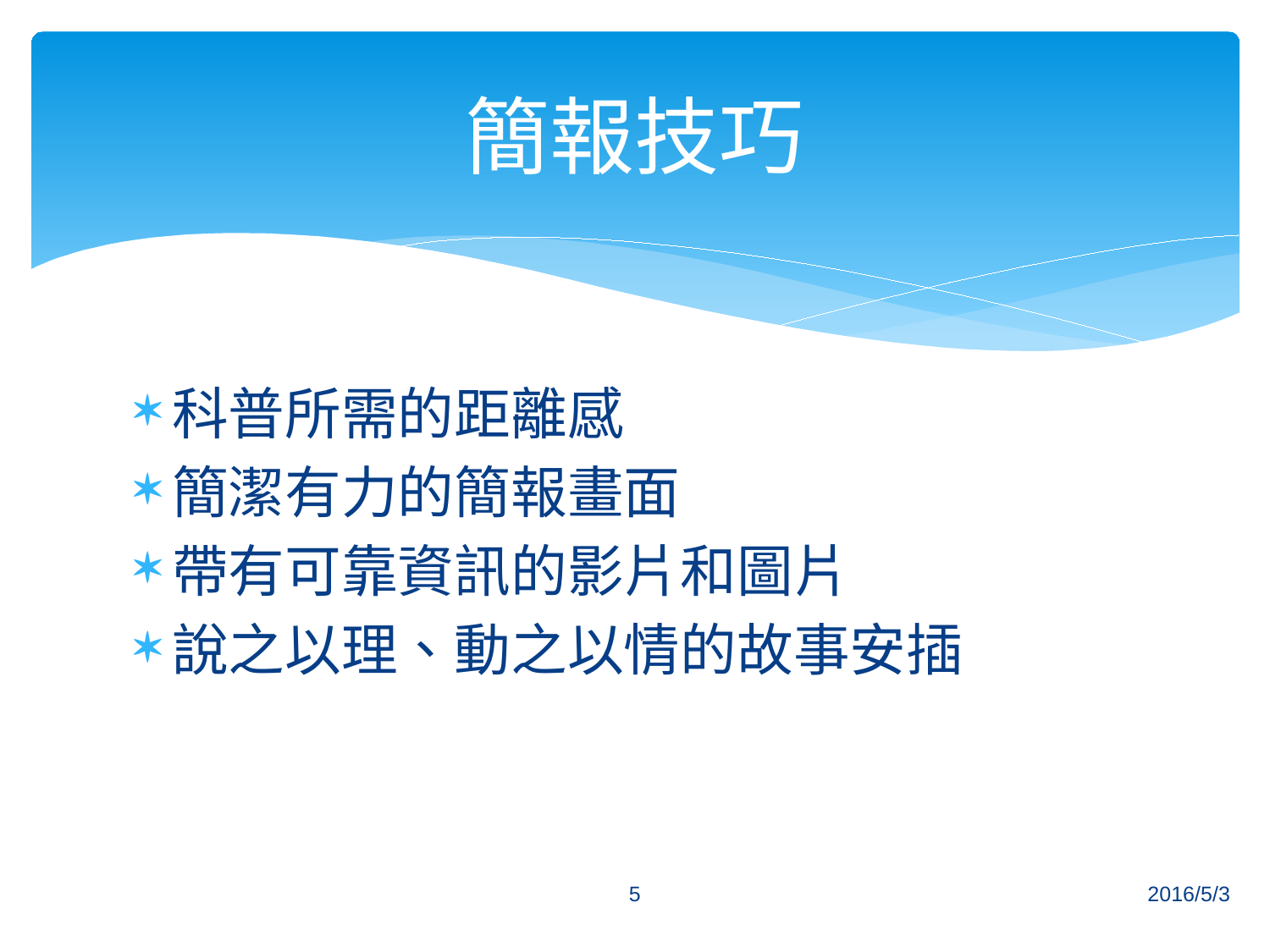

# 簡報技巧
科普所需的距離感
簡潔有力的簡報畫面
帶有可靠資訊的影片和圖片
說之以理、動之以情的故事安插
5
2016/5/3